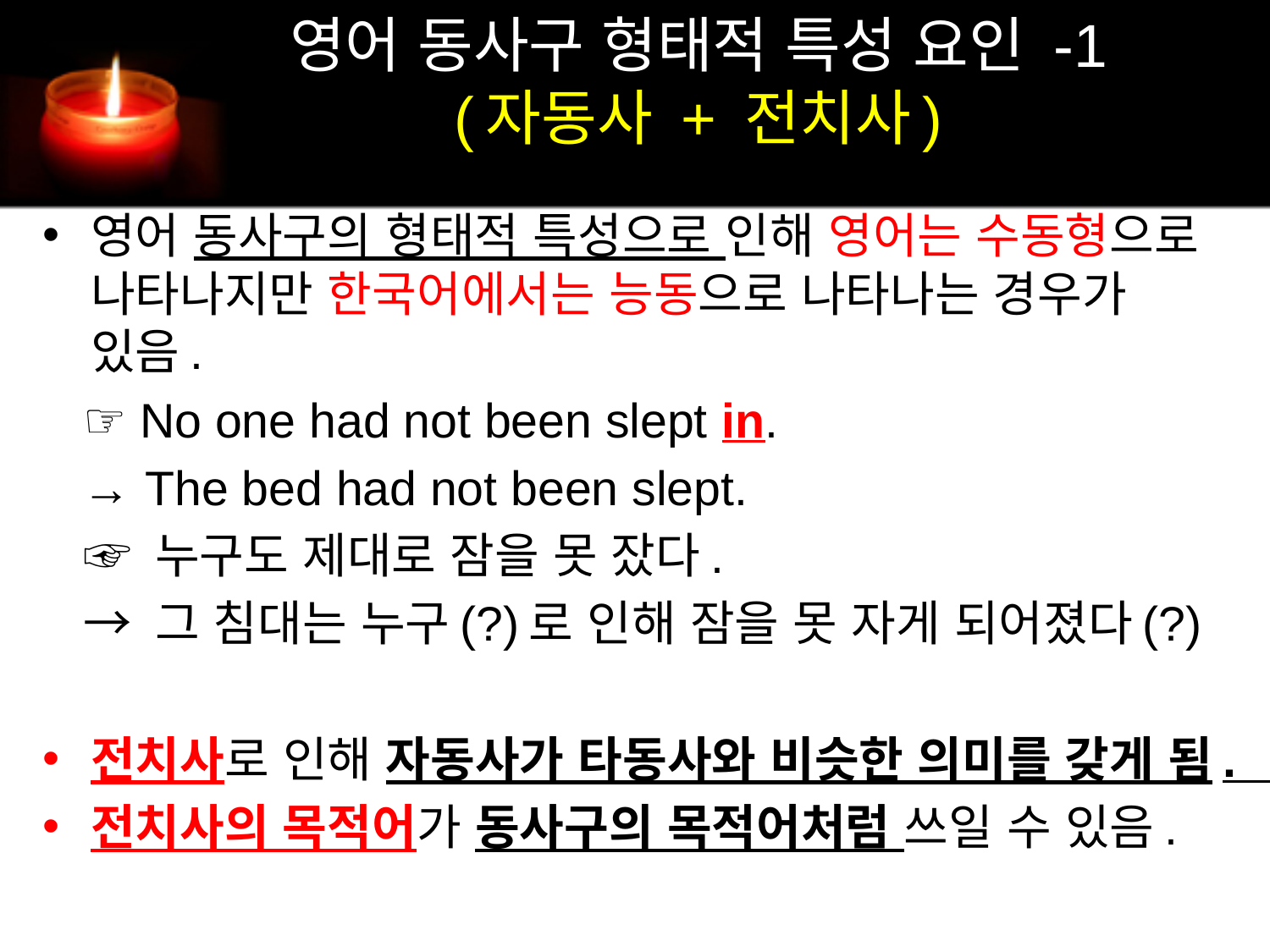

# 영어 동사구 형태적 특성 요인 -1 (자동사 + 전치사)
영어 동사구의 형태적 특성으로 인해 영어는 수동형으로 나타나지만 한국어에서는 능동으로 나타나는 경우가 있음.
   ☞ No one had not been slept in.
   → The bed had not been slept.
   ☞ 누구도 제대로 잠을 못 잤다.
   → 그 침대는 누구(?)로 인해 잠을 못 자게 되어졌다(?)

전치사로 인해 자동사가 타동사와 비슷한 의미를 갖게 됨.
전치사의 목적어가 동사구의 목적어처럼 쓰일 수 있음.